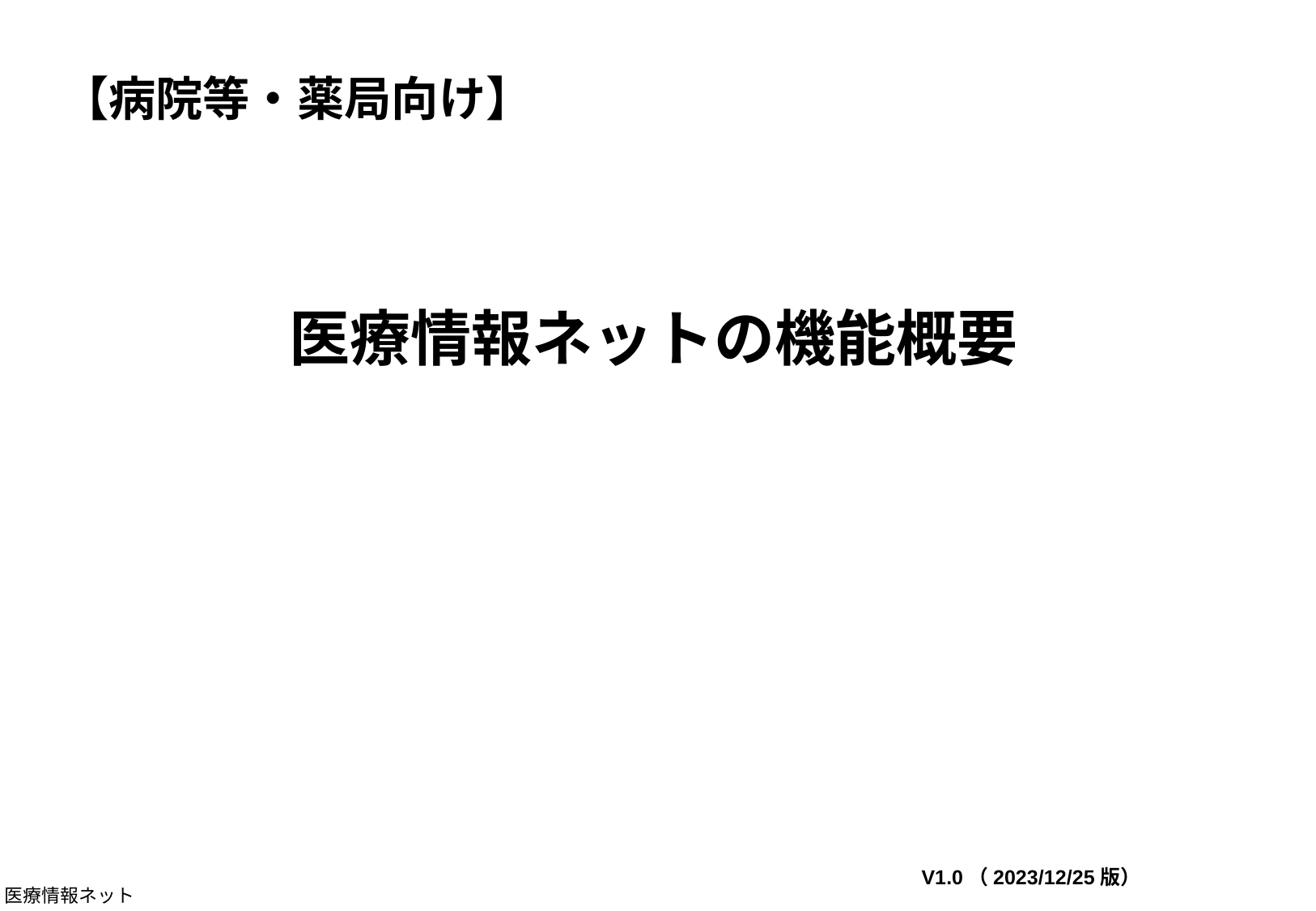

【病院等・薬局向け】
# 医療情報ネットの機能概要
【参考】医療情報ネットの機能概要①
V1.0（2023/12/25版）
医療情報ネット